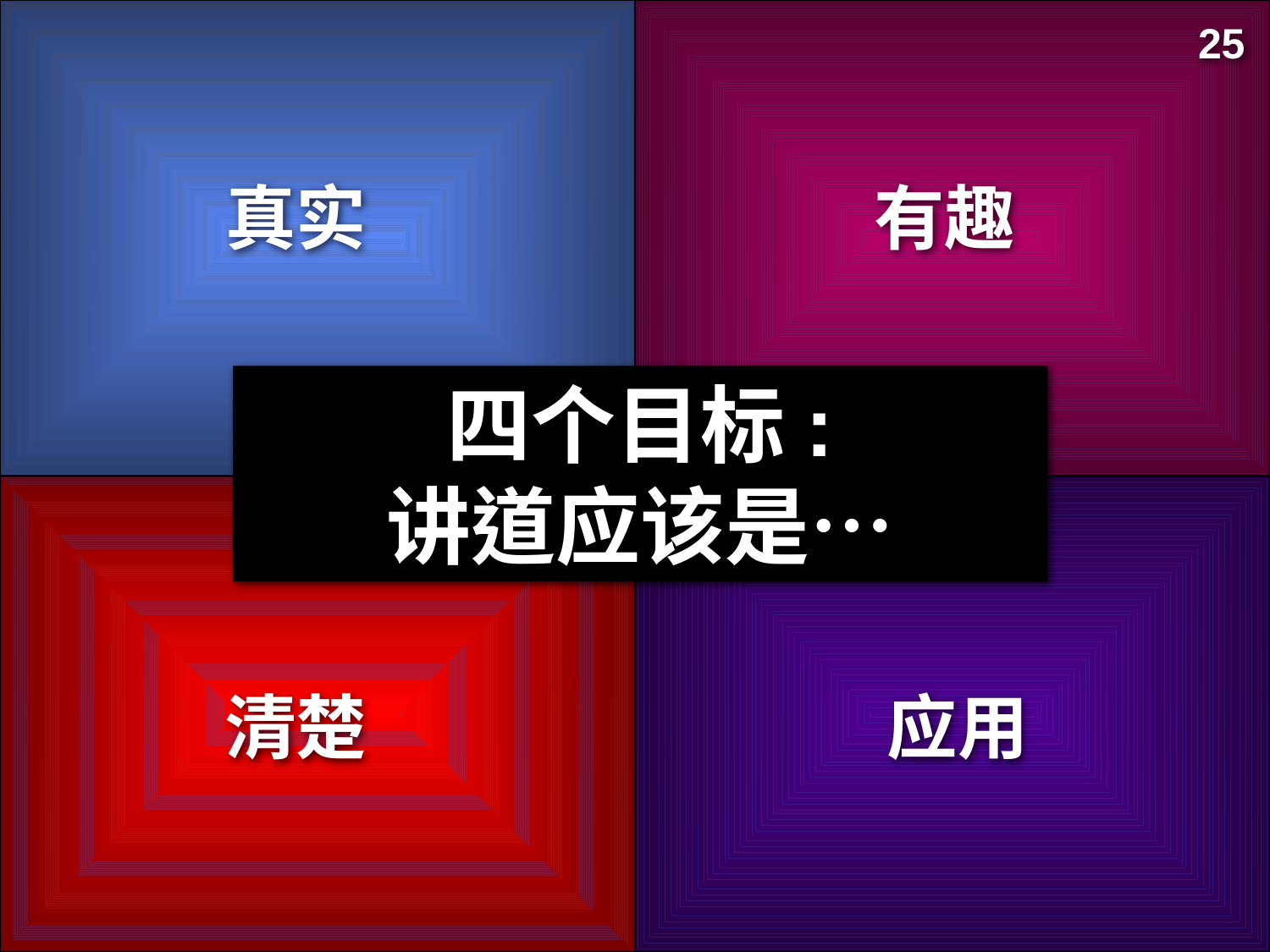

25
真实
有趣
四个目标:
讲道应该是…

清楚
应用